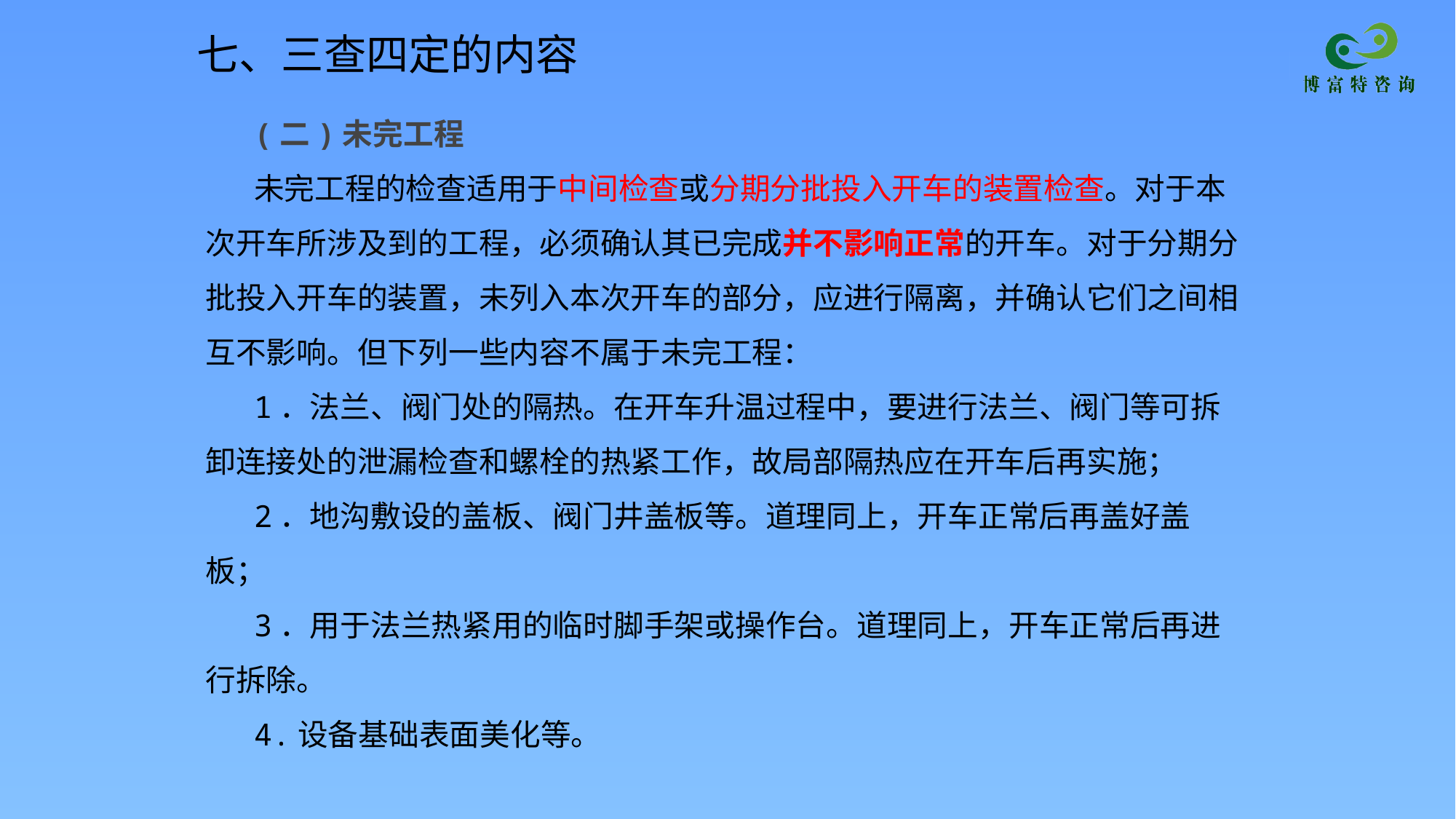

七、三查四定的内容
(二)未完工程
未完工程的检查适用于中间检查或分期分批投入开车的装置检查。对于本次开车所涉及到的工程，必须确认其已完成并不影响正常的开车。对于分期分批投入开车的装置，未列入本次开车的部分，应进行隔离，并确认它们之间相互不影响。但下列一些内容不属于未完工程：
1．法兰、阀门处的隔热。在开车升温过程中，要进行法兰、阀门等可拆卸连接处的泄漏检查和螺栓的热紧工作，故局部隔热应在开车后再实施；
2．地沟敷设的盖板、阀门井盖板等。道理同上，开车正常后再盖好盖板；
3．用于法兰热紧用的临时脚手架或操作台。道理同上，开车正常后再进行拆除。
4.设备基础表面美化等。